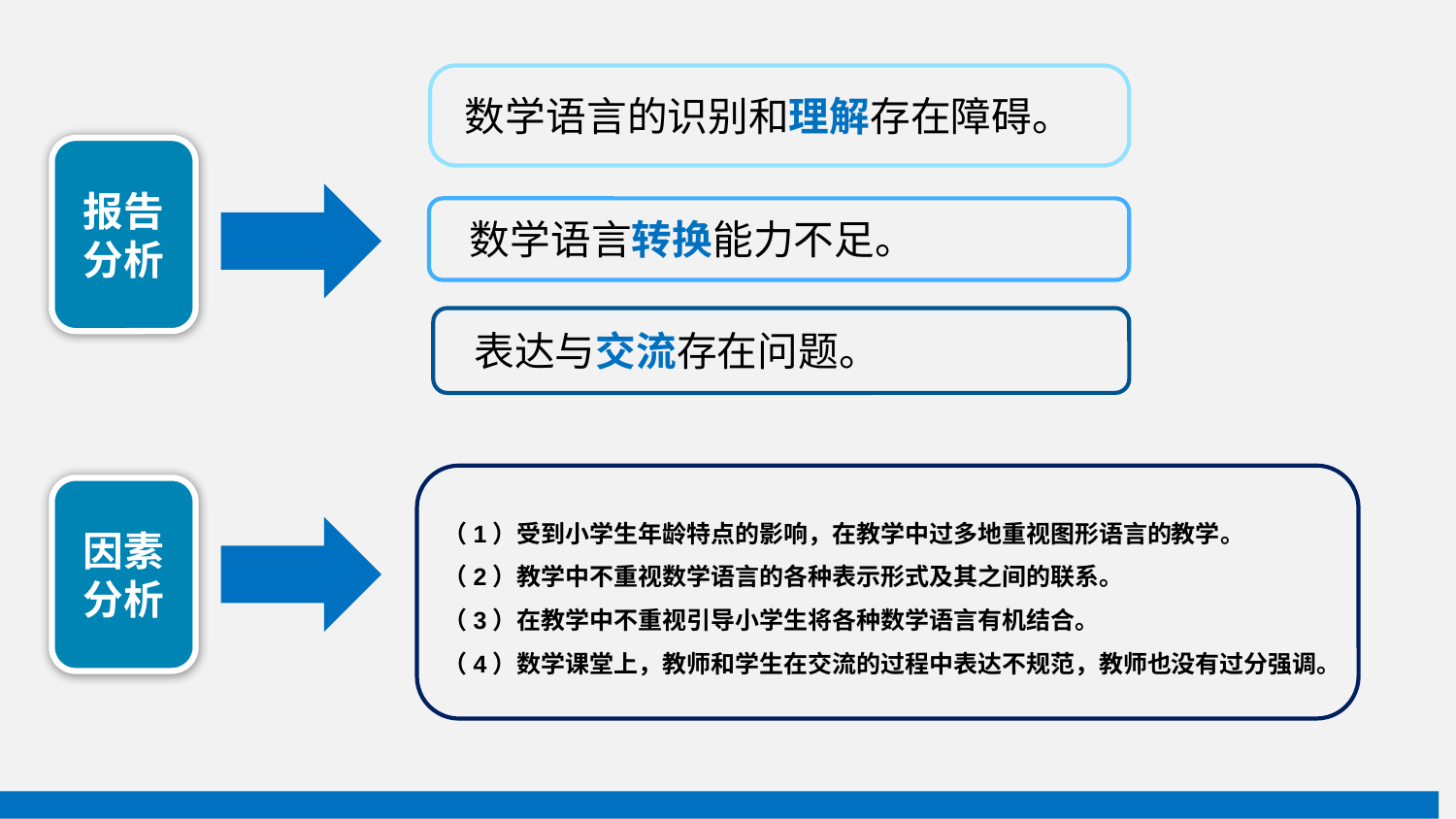

数学语言的识别和理解存在障碍。
报告分析

  数学语言转换能力不足。

表达与交流存在问题。

因素分析
（1）受到小学生年龄特点的影响，在教学中过多地重视图形语言的教学。
（2）教学中不重视数学语言的各种表示形式及其之间的联系。
（3）在教学中不重视引导小学生将各种数学语言有机结合。
（4）数学课堂上，教师和学生在交流的过程中表达不规范，教师也没有过分强调。